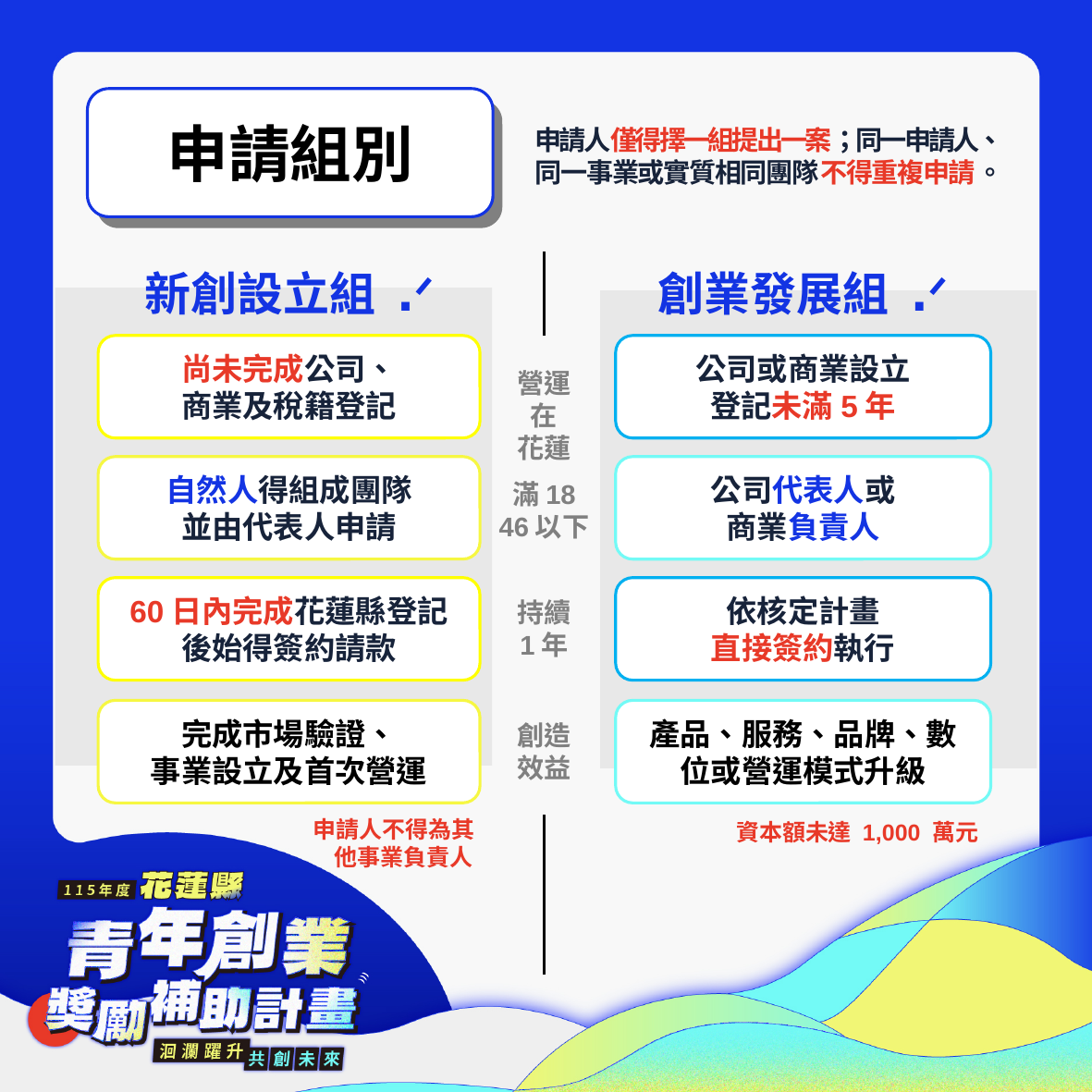

申請組別

申請人僅得擇一組提出一案；同一申請人、同一事業或實質相同團隊不得重複申請。
新創設立組 .ᐟ
創業發展組 .ᐟ

尚未完成公司、
商業及稅籍登記
公司或商業設立
登記未滿5年
營運在
花蓮
自然人得組成團隊
並由代表人申請
公司代表人或
商業負責人
滿18
46以下
60日內完成花蓮縣登記後始得簽約請款
依核定計畫
直接簽約執行
持續
1年
完成市場驗證、
事業設立及首次營運
產品、服務、品牌、數位或營運模式升級
創造
效益
申請人不得為其
    他事業負責人
資本額未達 1,000 萬元